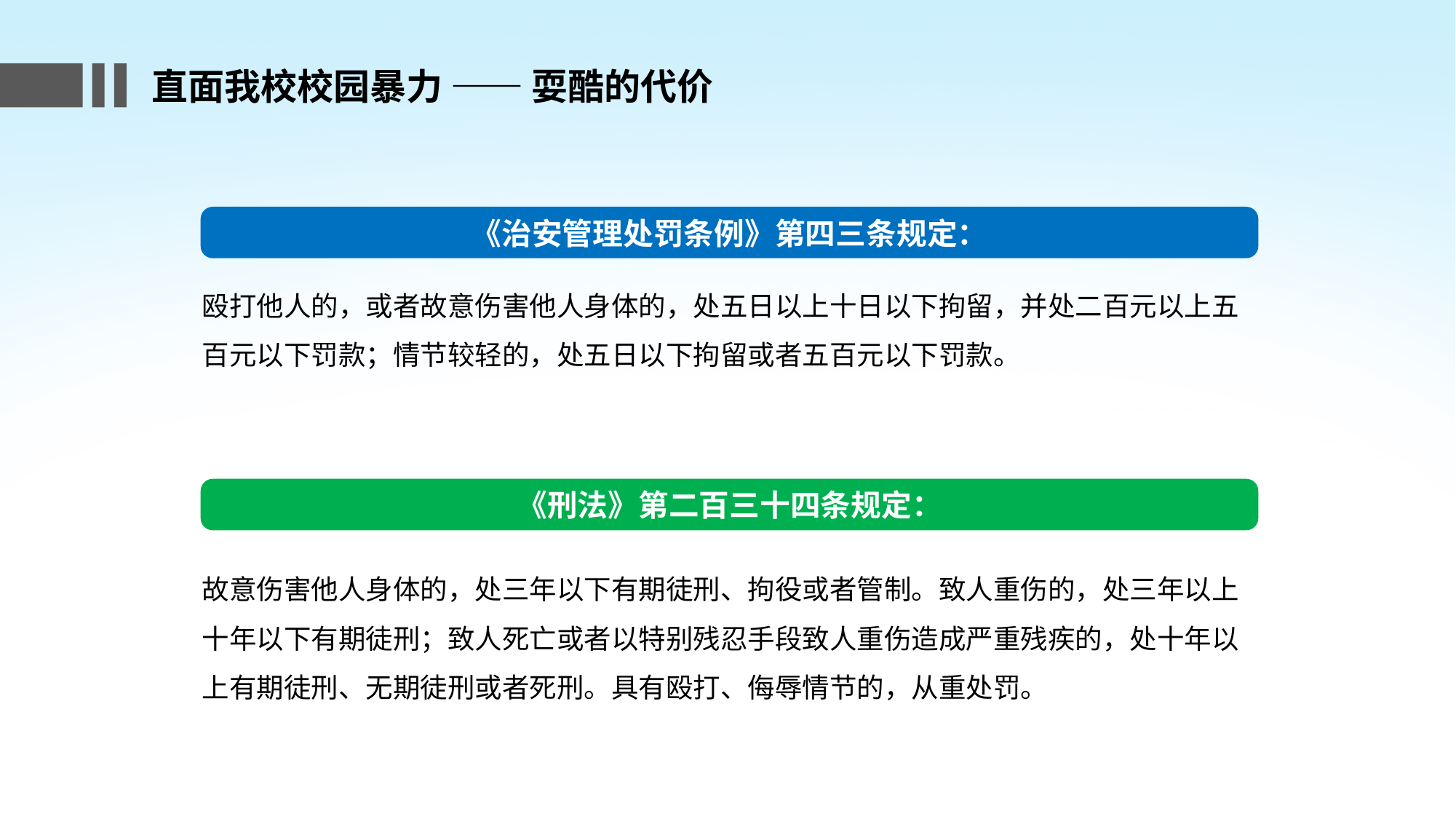

直面我校校园暴力 —— 耍酷的代价

《治安管理处罚条例》第四三条规定：
殴打他人的，或者故意伤害他人身体的，处五日以上十日以下拘留，并处二百元以上五百元以下罚款；情节较轻的，处五日以下拘留或者五百元以下罚款。
《刑法》第二百三十四条规定：
故意伤害他人身体的，处三年以下有期徒刑、拘役或者管制。致人重伤的，处三年以上十年以下有期徒刑；致人死亡或者以特别残忍手段致人重伤造成严重残疾的，处十年以上有期徒刑、无期徒刑或者死刑。具有殴打、侮辱情节的，从重处罚。